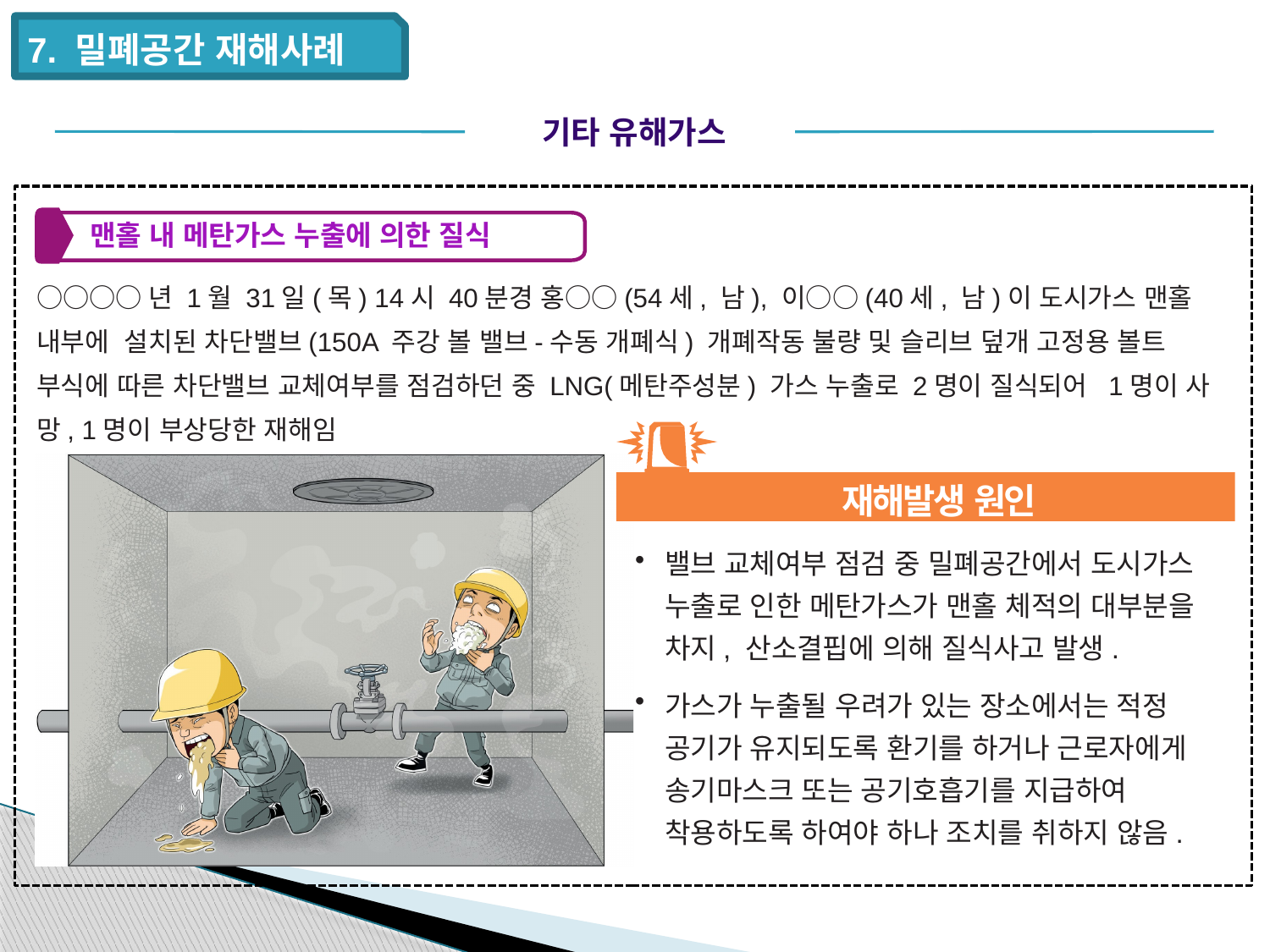

7. 밀폐공간 재해사례
기타 유해가스

맨홀 내 메탄가스 누출에 의한 질식

○○○○년 1월 31일(목) 14시 40분경 홍○○(54세, 남), 이○○(40세, 남)이 도시가스 맨홀 내부에  설치된 차단밸브(150A 주강 볼 밸브-수동 개폐식) 개폐작동 불량 및 슬리브 덮개 고정용 볼트  부식에 따른 차단밸브 교체여부를 점검하던 중 LNG(메탄주성분) 가스 누출로 2명이 질식되어  1명이 사망, 1명이 부상당한 재해임

재해발생 원인
밸브 교체여부 점검 중 밀폐공간에서 도시가스  누출로 인한 메탄가스가 맨홀 체적의 대부분을  차지, 산소결핍에 의해 질식사고 발생.
가스가 누출될 우려가 있는 장소에서는 적정  공기가 유지되도록 환기를 하거나 근로자에게  송기마스크 또는 공기호흡기를 지급하여  착용하도록 하여야 하나 조치를 취하지 않음.